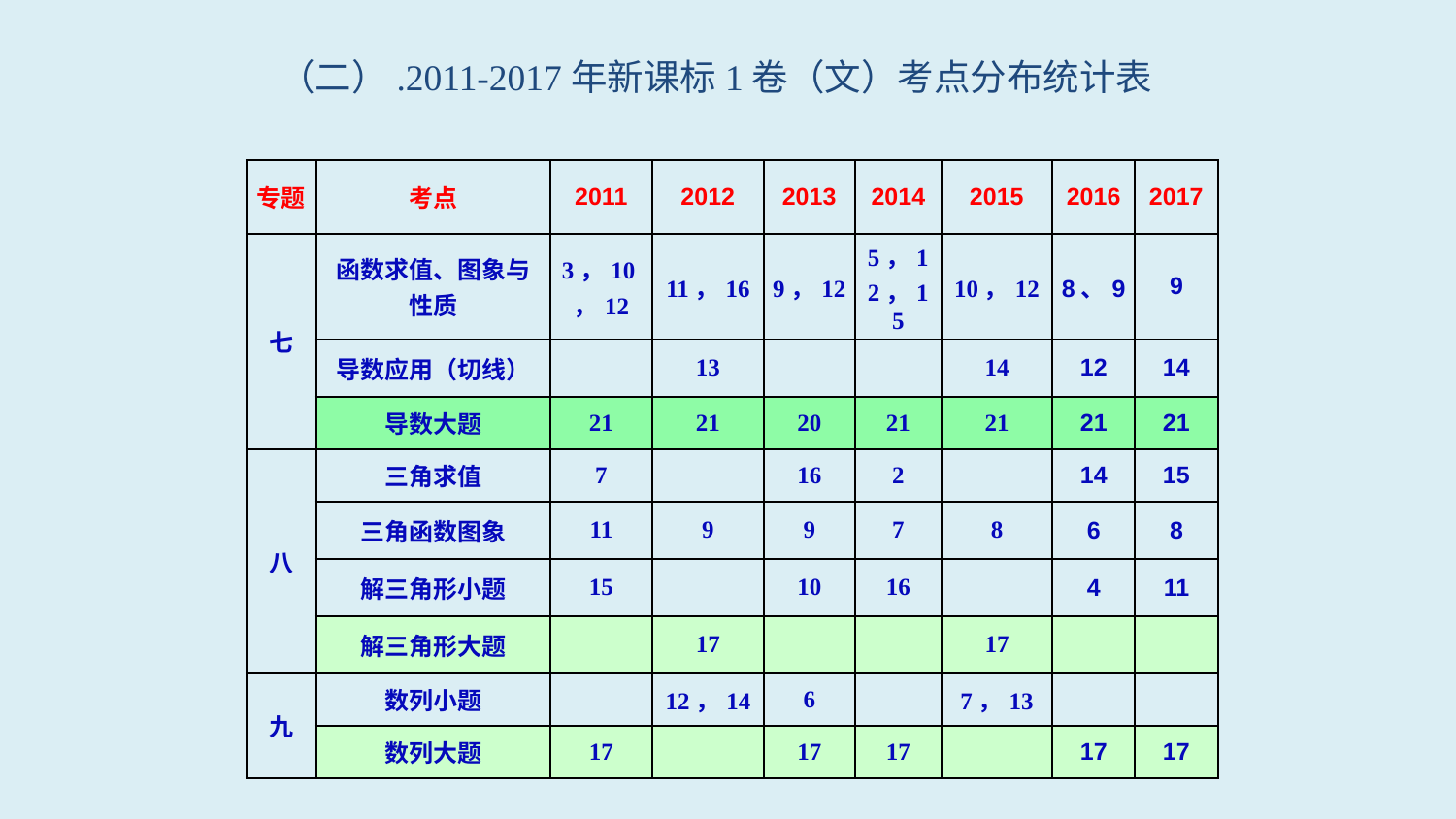

（二）.2011-2017年新课标1卷（文）考点分布统计表
| 专题 | 考点 | 2011 | 2012 | 2013 | 2014 | 2015 | 2016 | 2017 |
| --- | --- | --- | --- | --- | --- | --- | --- | --- |
| 七 | 函数求值、图象与性质 | 3，10，12 | 11，16 | 9，12 | 5，12，15 | 10，12 | 8、9 | 9 |
|  | 导数应用（切线） |  | 13 |  |  | 14 | 12 | 14 |
|  | 导数大题 | 21 | 21 | 20 | 21 | 21 | 21 | 21 |
| 八 | 三角求值 | 7 |  | 16 | 2 |  | 14 | 15 |
|  | 三角函数图象 | 11 | 9 | 9 | 7 | 8 | 6 | 8 |
|  | 解三角形小题 | 15 |  | 10 | 16 |  | 4 | 11 |
|  | 解三角形大题 |  | 17 |  |  | 17 |  |  |
| 九 | 数列小题 |  | 12，14 | 6 |  | 7，13 |  |  |
|  | 数列大题 | 17 |  | 17 | 17 |  | 17 | 17 |